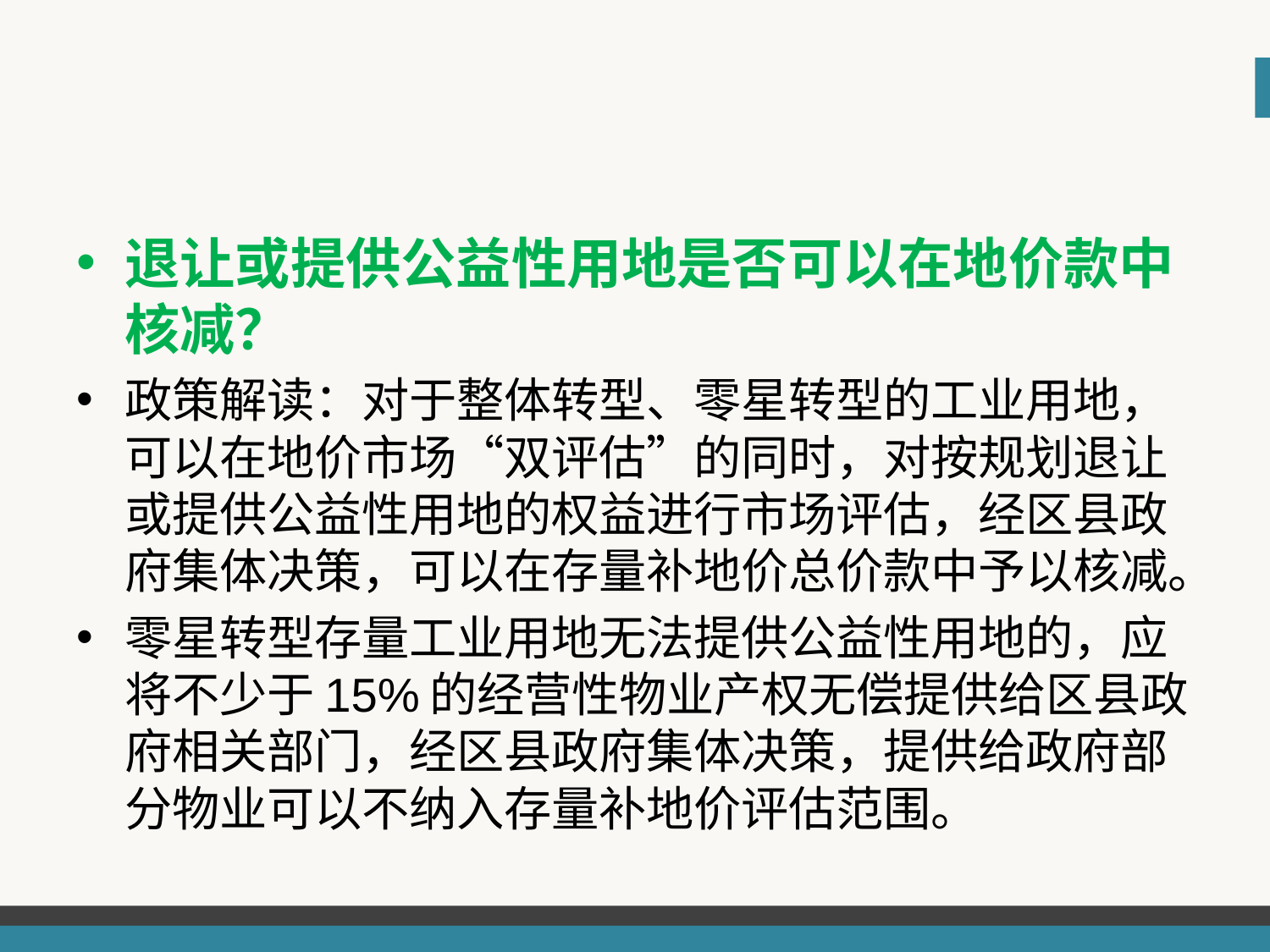

#
退让或提供公益性用地是否可以在地价款中核减？
政策解读：对于整体转型、零星转型的工业用地，可以在地价市场“双评估”的同时，对按规划退让或提供公益性用地的权益进行市场评估，经区县政府集体决策，可以在存量补地价总价款中予以核减。
零星转型存量工业用地无法提供公益性用地的，应将不少于15%的经营性物业产权无偿提供给区县政府相关部门，经区县政府集体决策，提供给政府部分物业可以不纳入存量补地价评估范围。